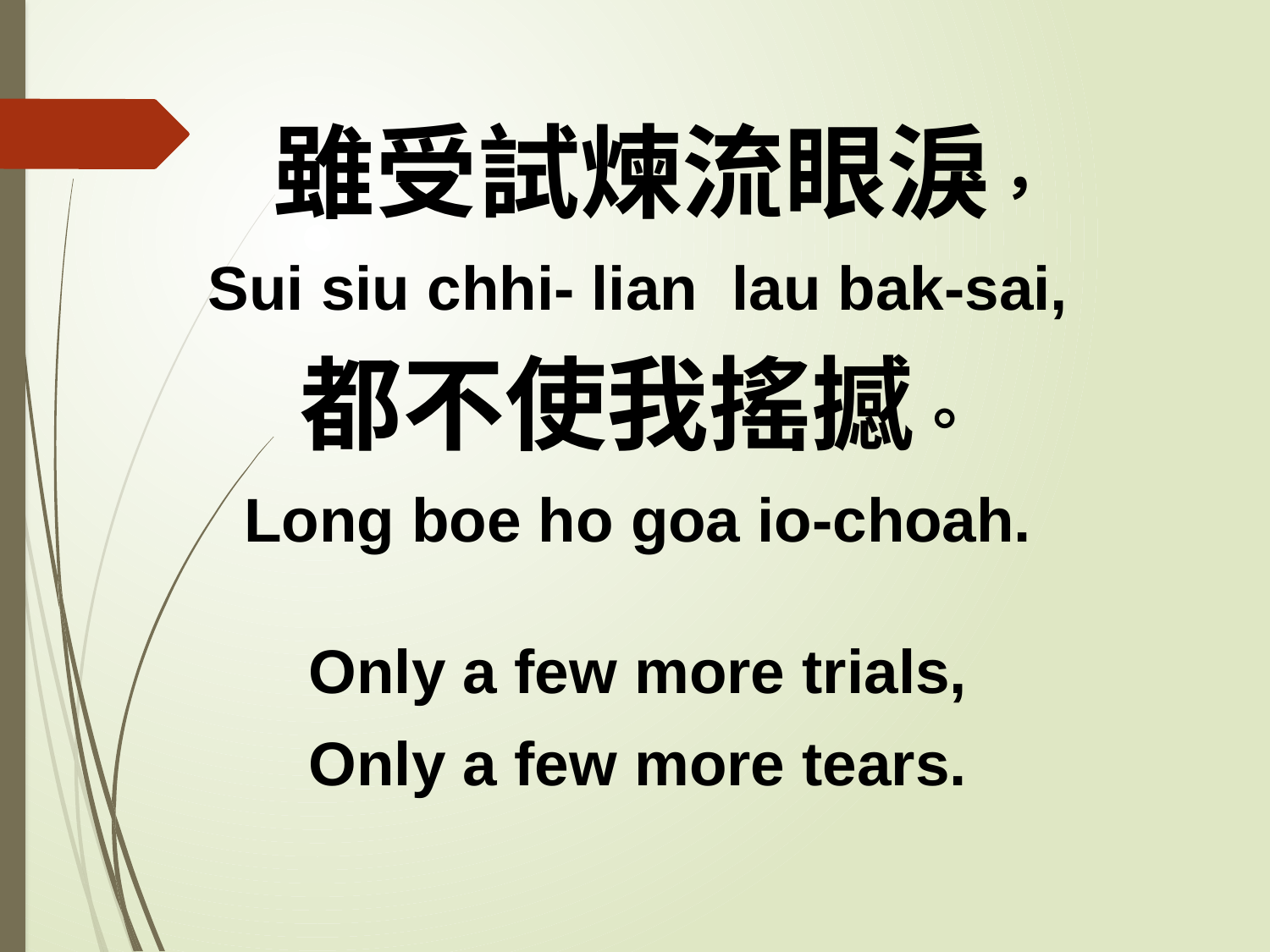

雖受試煉流眼淚，
Sui siu chhi- lian  lau bak-sai,
都不使我搖撼。
Long boe ho goa io-choah.

Only a few more trials,
Only a few more tears.